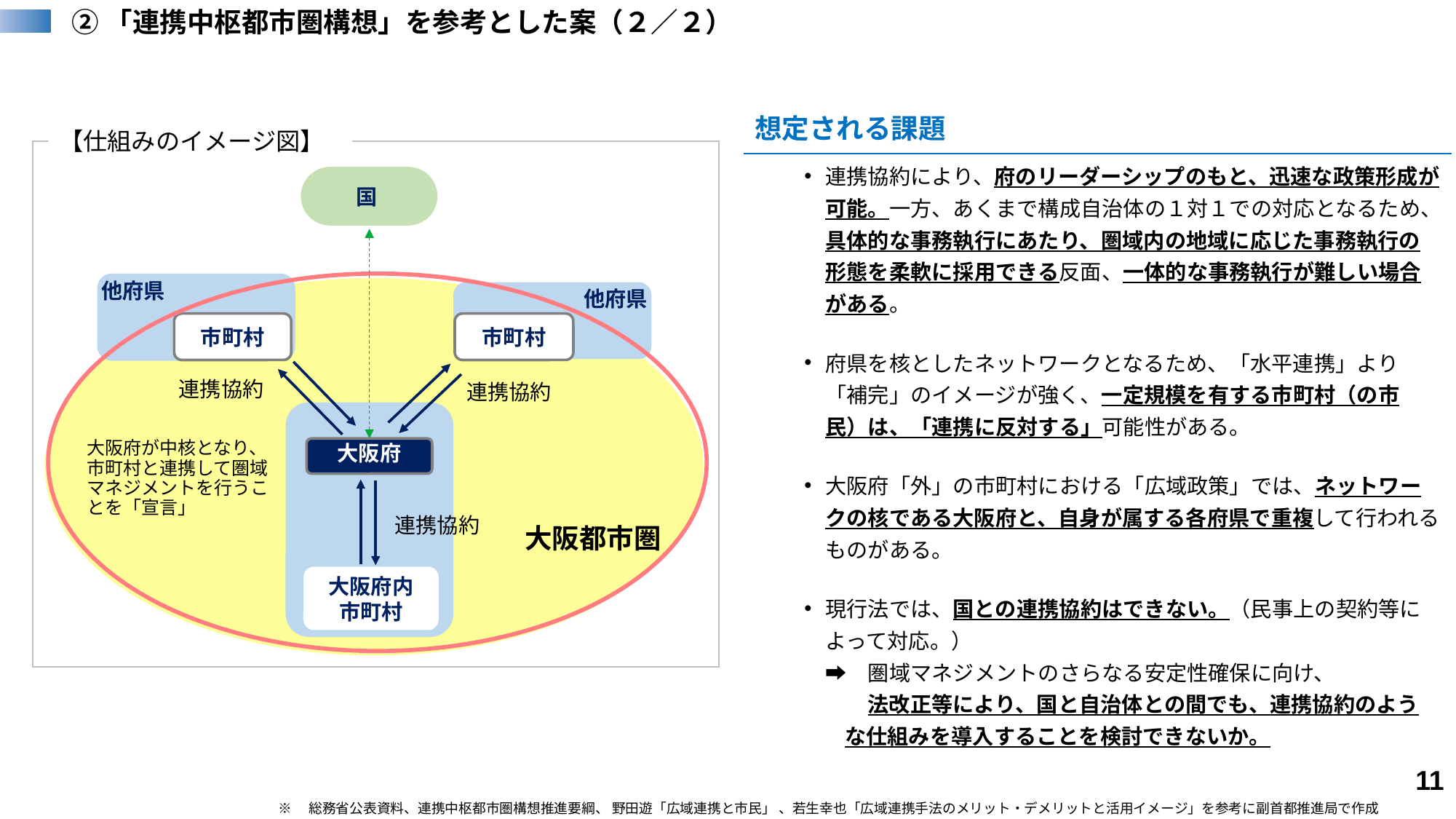

# ②「連携中枢都市圏構想」を参考とした案（２／２）
| 想定される課題 |  |
| --- | --- |
|  | 連携協約により、府のリーダーシップのもと、迅速な政策形成が可能。一方、あくまで構成自治体の１対１での対応となるため、具体的な事務執行にあたり、圏域内の地域に応じた事務執行の形態を柔軟に採用できる反面、一体的な事務執行が難しい場合がある。 府県を核としたネットワークとなるため、「水平連携」より「補完」のイメージが強く、一定規模を有する市町村（の市民）は、「連携に反対する」可能性がある。 大阪府「外」の市町村における「広域政策」では、ネットワークの核である大阪府と、自身が属する各府県で重複して行われるものがある。 現行法では、国との連携協約はできない。（民事上の契約等によって対応。） ➡　圏域マネジメントのさらなる安定性確保に向け、 　　法改正等により、国と自治体との間でも、連携協約のよう な仕組みを導入することを検討できないか。 |
【仕組みのイメージ図】

国

他府県

他府県
市町村
市町村
連携協約
連携協約

大阪府が中核となり、市町村と連携して圏域マネジメントを行うことを「宣言」
大阪府
大阪府内
市町村
連携協約
大阪都市圏
11
※　総務省公表資料、連携中枢都市圏構想推進要綱、 野田遊「広域連携と市民」 、若生幸也「広域連携手法のメリット・デメリットと活用イメージ」を参考に副首都推進局で作成